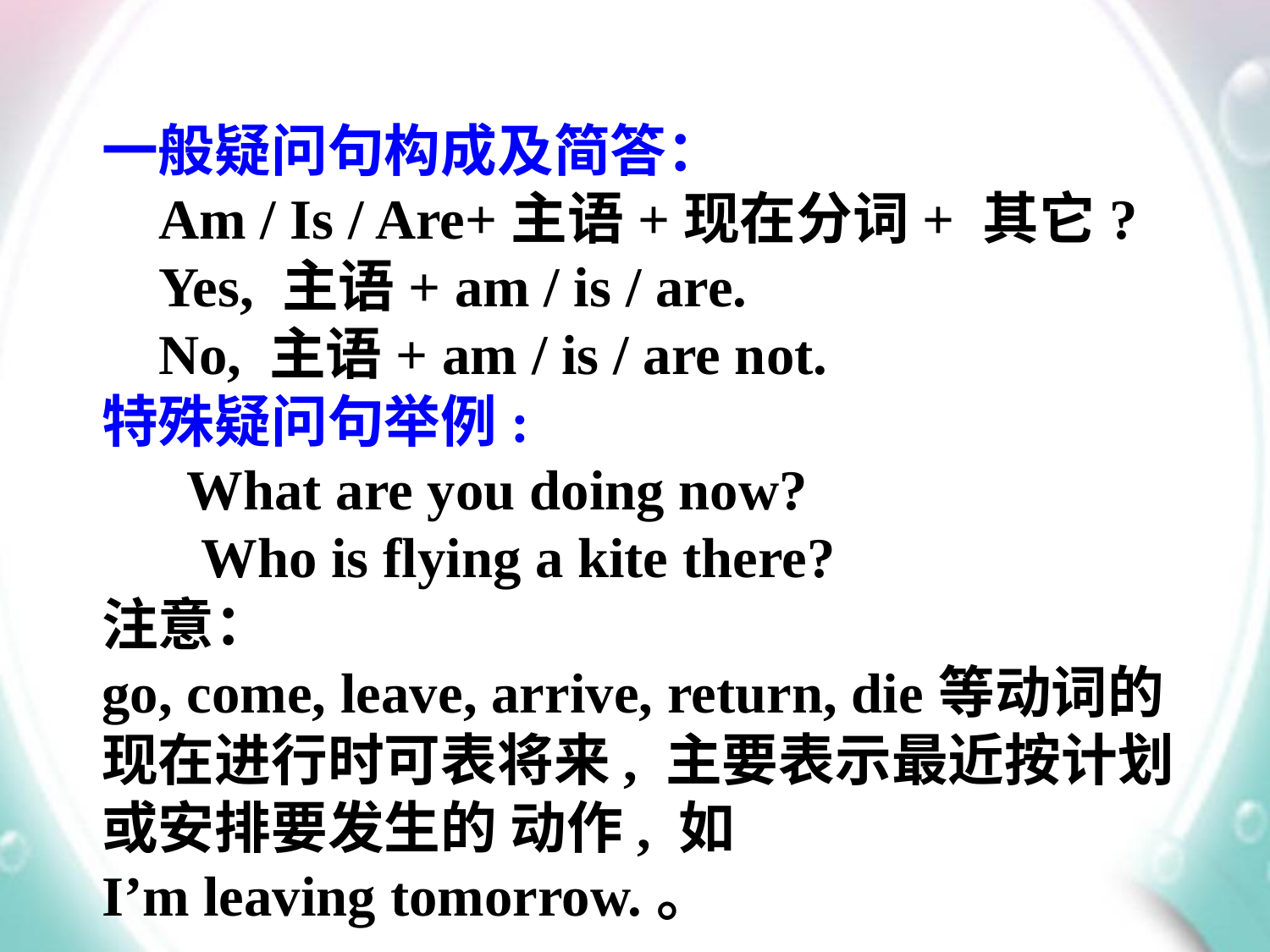

一般疑问句构成及简答：
    Am / Is / Are+主语+现在分词+ 其它?
    Yes, 主语+ am / is / are.
    No, 主语+ am / is / are not.
特殊疑问句举例:
      What are you doing now?
       Who is flying a kite there?
注意：
go, come, leave, arrive, return, die等动词的现在进行时可表将来, 主要表示最近按计划或安排要发生的 动作, 如I’m leaving tomorrow.。